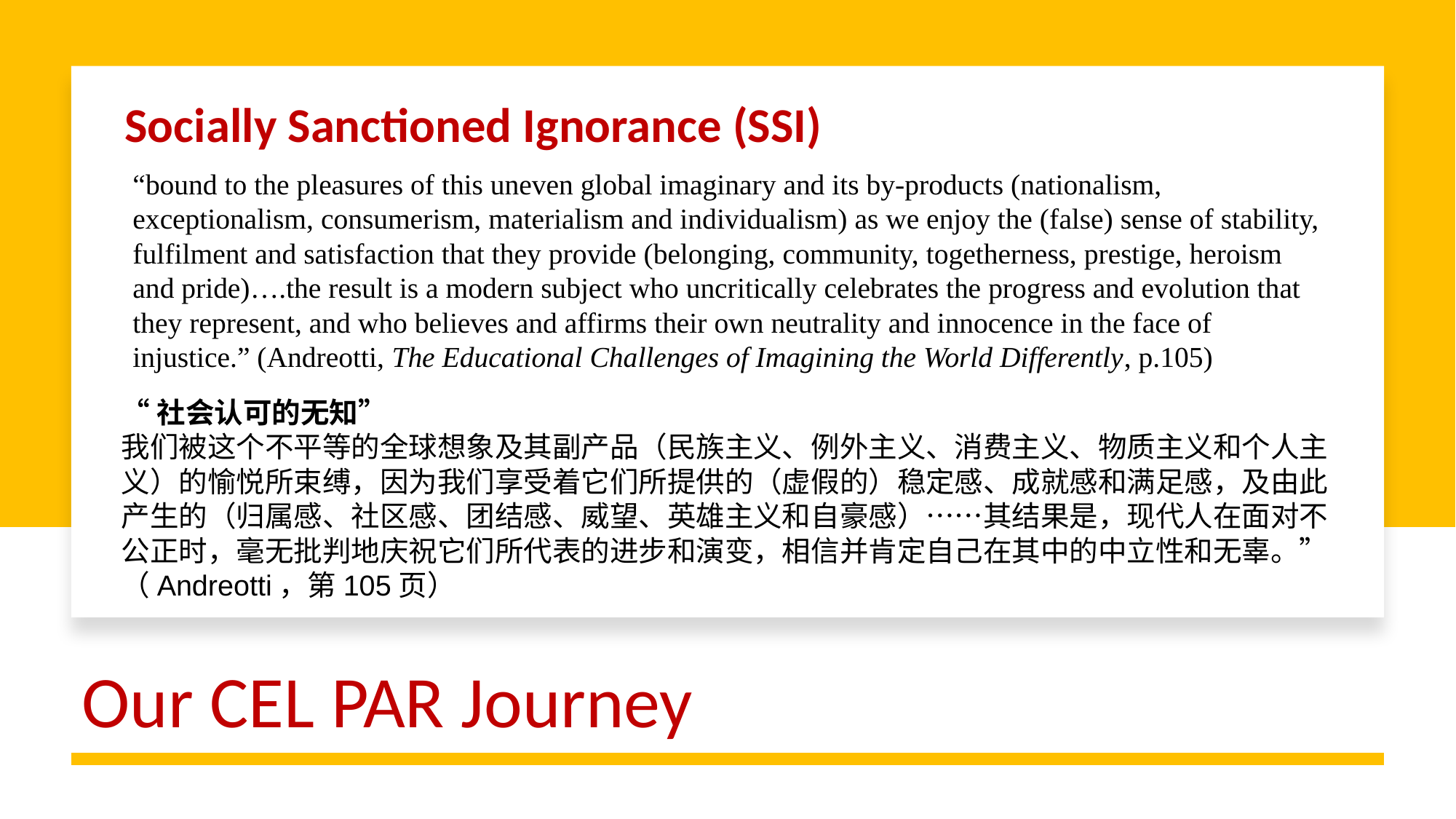

Socially Sanctioned Ignorance (SSI)

#
“bound to the pleasures of this uneven global imaginary and its by-products (nationalism, exceptionalism, consumerism, materialism and individualism) as we enjoy the (false) sense of stability, fulfilment and satisfaction that they provide (belonging, community, togetherness, prestige, heroism and pride)….the result is a modern subject who uncritically celebrates the progress and evolution that they represent, and who believes and affirms their own neutrality and innocence in the face of injustice.” (Andreotti, The Educational Challenges of Imagining the World Differently, p.105)
“社会认可的无知”
我们被这个不平等的全球想象及其副产品（民族主义、例外主义、消费主义、物质主义和个人主义）的愉悦所束缚，因为我们享受着它们所提供的（虚假的）稳定感、成就感和满足感，及由此产生的（归属感、社区感、团结感、威望、英雄主义和自豪感）……其结果是，现代人在面对不公正时，毫无批判地庆祝它们所代表的进步和演变，相信并肯定自己在其中的中立性和无辜。”（Andreotti，第105页）

Our CEL PAR Journey